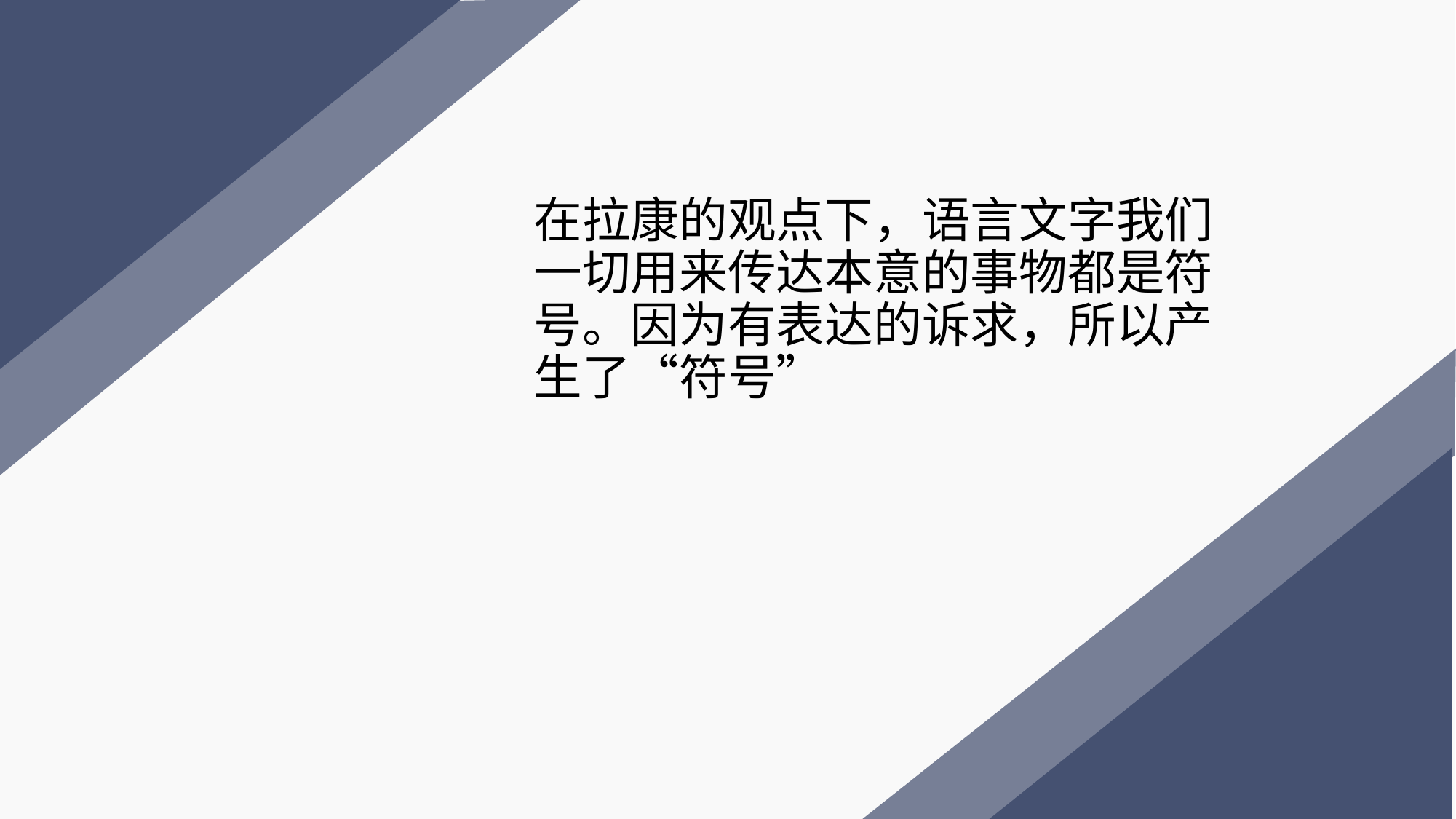

# 在拉康的观点下，语言文字我们一切用来传达本意的事物都是符号。因为有表达的诉求，所以产生了“符号”